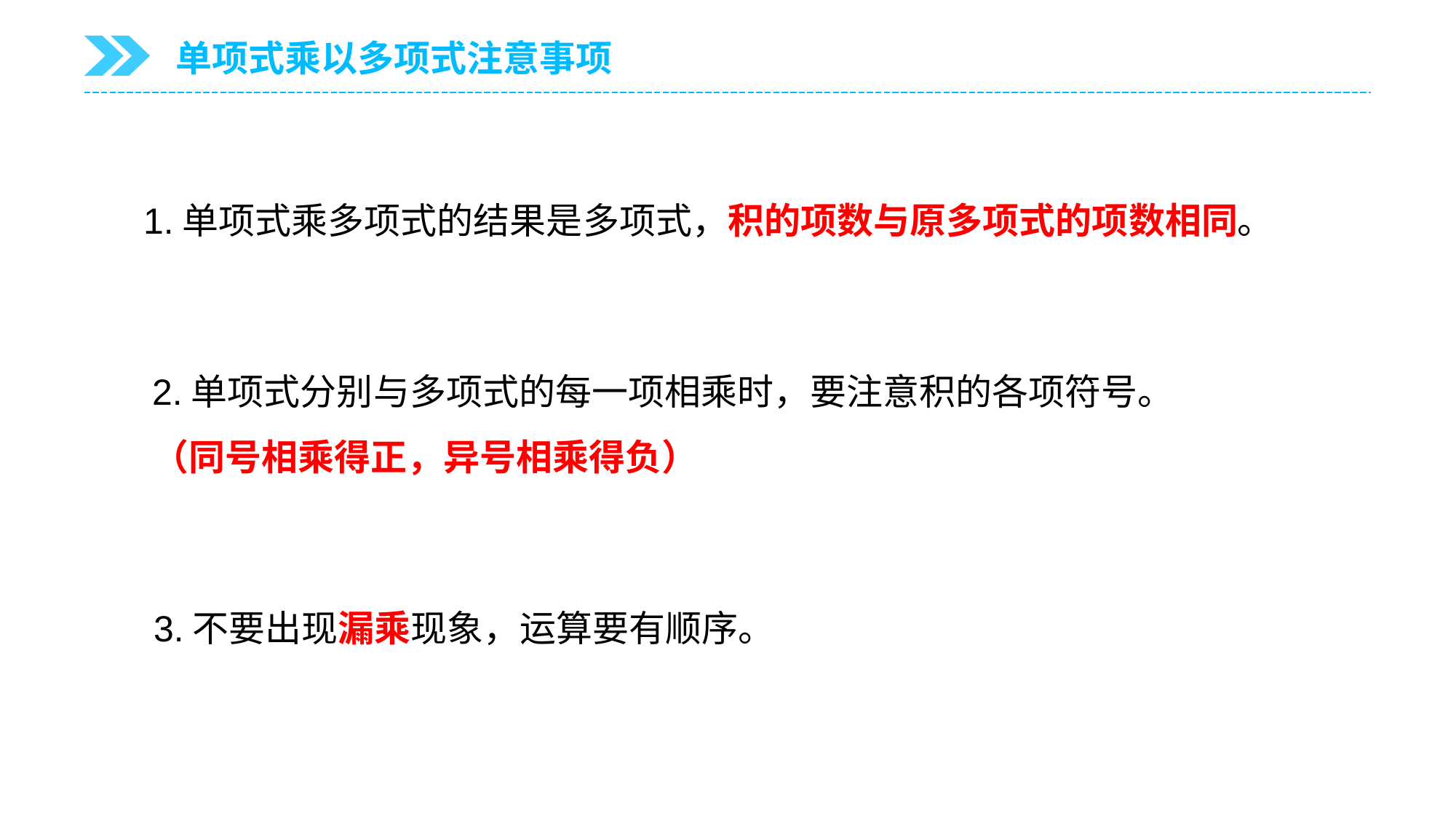

单项式乘以多项式注意事项
1.单项式乘多项式的结果是多项式，积的项数与原多项式的项数相同。
2.单项式分别与多项式的每一项相乘时，要注意积的各项符号。
（同号相乘得正，异号相乘得负）
 3.不要出现漏乘现象，运算要有顺序。